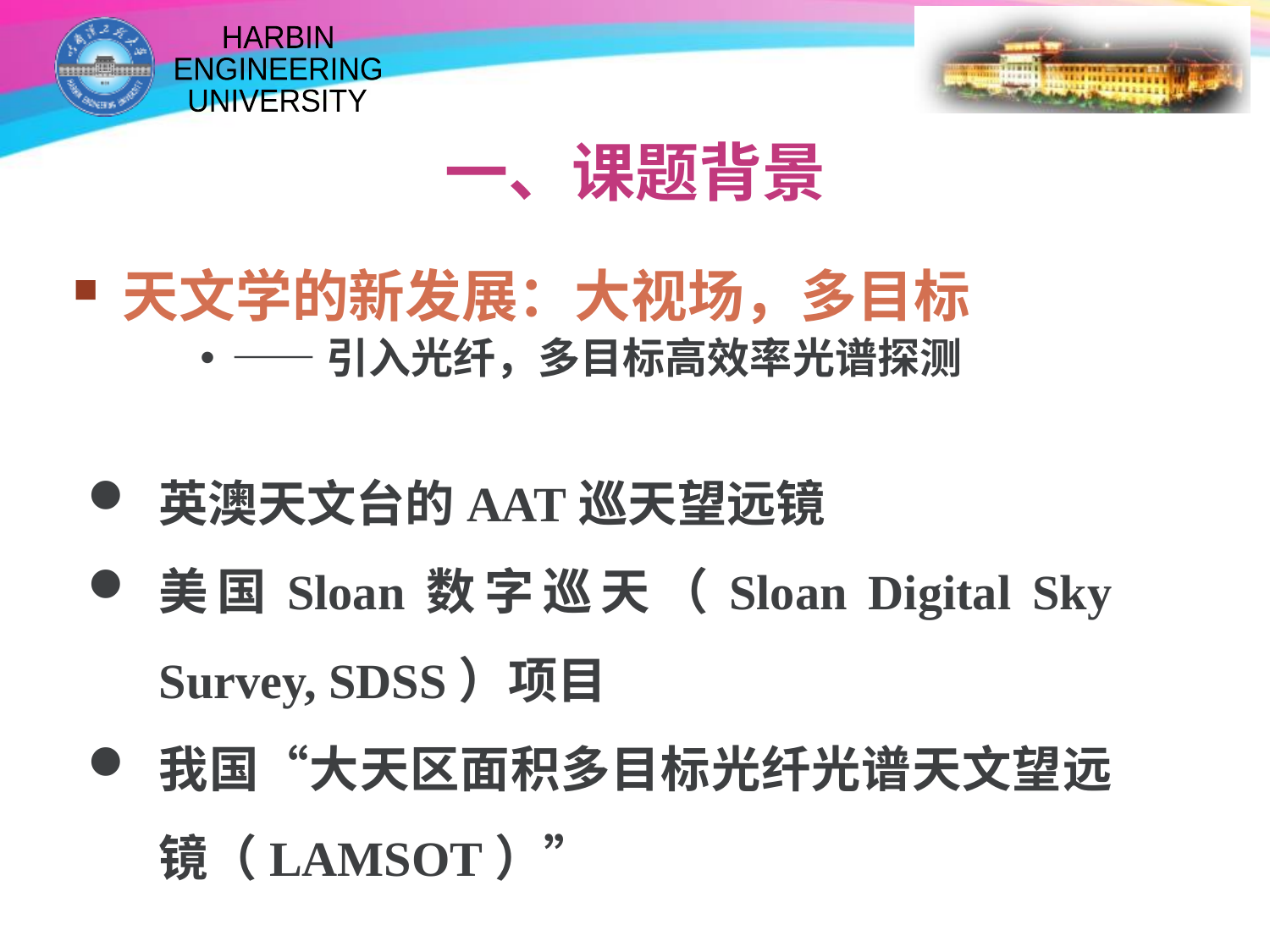

# 一、课题背景
天文学的新发展：大视场，多目标
——引入光纤，多目标高效率光谱探测
英澳天文台的AAT巡天望远镜
美国Sloan数字巡天（Sloan Digital Sky Survey, SDSS）项目
我国“大天区面积多目标光纤光谱天文望远镜（LAMSOT）”